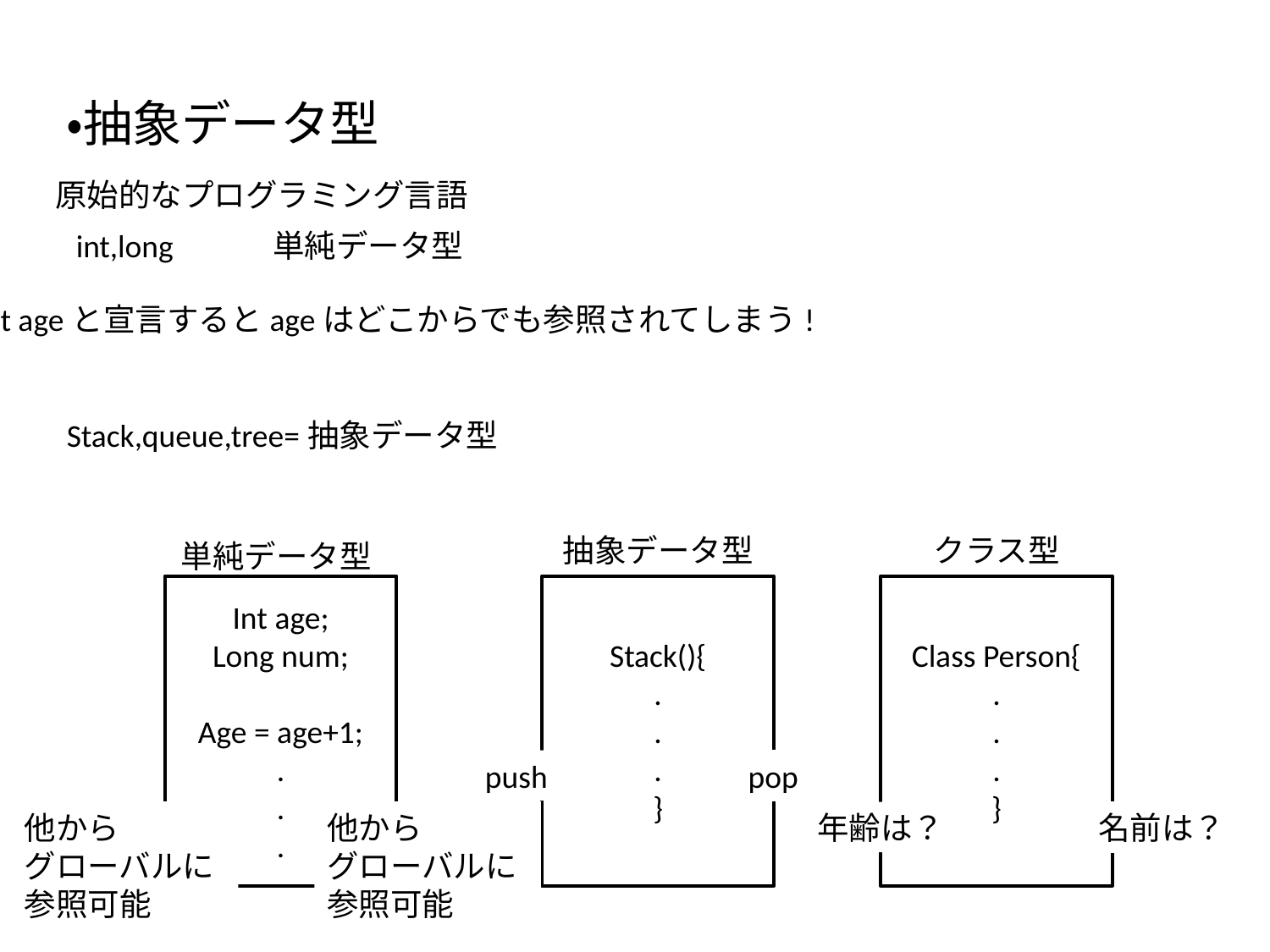

・抽象データ型
原始的なプログラミング言語
int,long
単純データ型
int ageと宣言するとageはどこからでも参照されてしまう!
Stack,queue,tree=抽象データ型
抽象データ型
クラス型
単純データ型
Int age;
Long num;

Age = age+1;
.
.
.
Stack(){
.
.
.
}
Class Person{
.
.
.
}
push
pop
他から
グローバルに
参照可能
他から
グローバルに
参照可能
年齢は？
名前は？